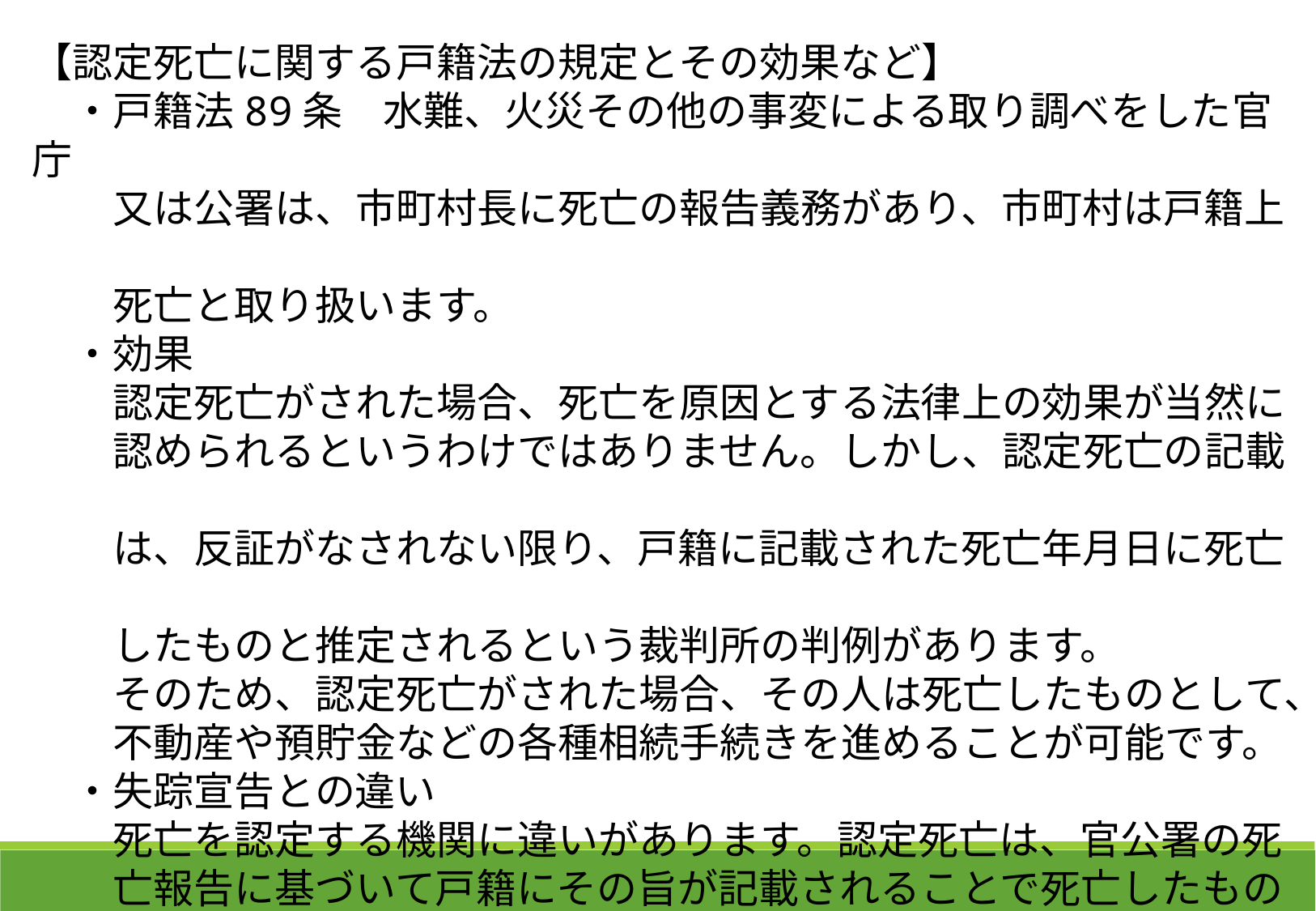

【認定死亡に関する戸籍法の規定とその効果など】
　・戸籍法89条　水難、火災その他の事変による取り調べをした官庁
　　又は公署は、市町村長に死亡の報告義務があり、市町村は戸籍上
　　死亡と取り扱います。
　・効果
　　認定死亡がされた場合、死亡を原因とする法律上の効果が当然に
　　認められるというわけではありません。しかし、認定死亡の記載
　　は、反証がなされない限り、戸籍に記載された死亡年月日に死亡
　　したものと推定されるという裁判所の判例があります。
　　そのため、認定死亡がされた場合、その人は死亡したものとして、
　　不動産や預貯金などの各種相続手続きを進めることが可能です。
　・失踪宣告との違い
　　死亡を認定する機関に違いがあります。認定死亡は、官公署の死
　　亡報告に基づいて戸籍にその旨が記載されることで死亡したもの
　　と扱われます。これに対して、失踪宣告は、家庭裁判所の審判に
　　よって死亡したものとされるのです。